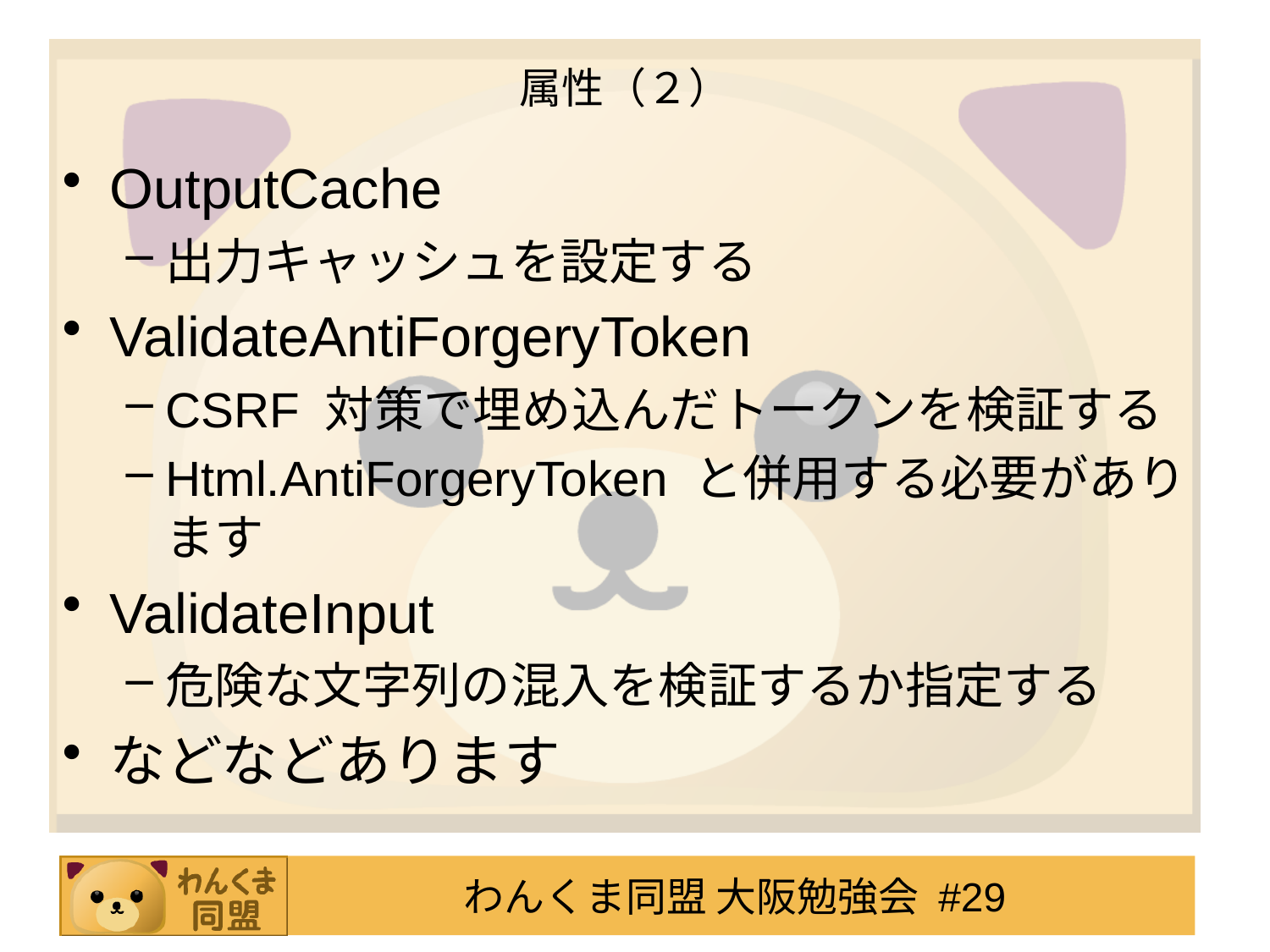

# 属性（２）
OutputCache
出力キャッシュを設定する
ValidateAntiForgeryToken
CSRF 対策で埋め込んだトークンを検証する
Html.AntiForgeryToken と併用する必要があります
ValidateInput
危険な文字列の混入を検証するか指定する
などなどあります